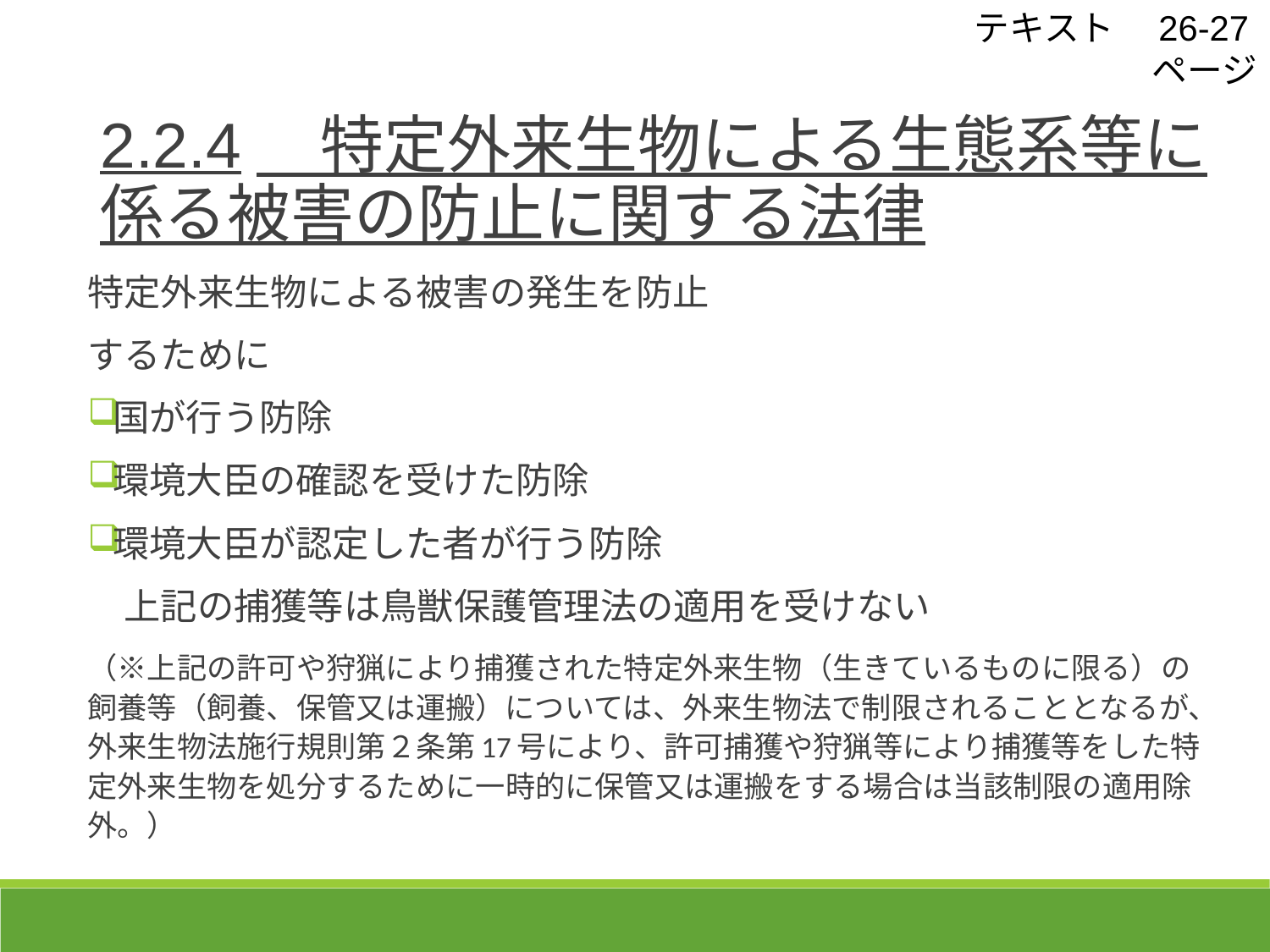

テキスト　26-27ページ
2.2.4　特定外来生物による生態系等に係る被害の防止に関する法律
特定外来生物による被害の発生を防止
するために
国が行う防除
環境大臣の確認を受けた防除
環境大臣が認定した者が行う防除
　上記の捕獲等は鳥獣保護管理法の適用を受けない
（※上記の許可や狩猟により捕獲された特定外来生物（生きているものに限る）の飼養等（飼養、保管又は運搬）については、外来生物法で制限されることとなるが、外来生物法施行規則第２条第17号により、許可捕獲や狩猟等により捕獲等をした特定外来生物を処分するために一時的に保管又は運搬をする場合は当該制限の適用除外。）